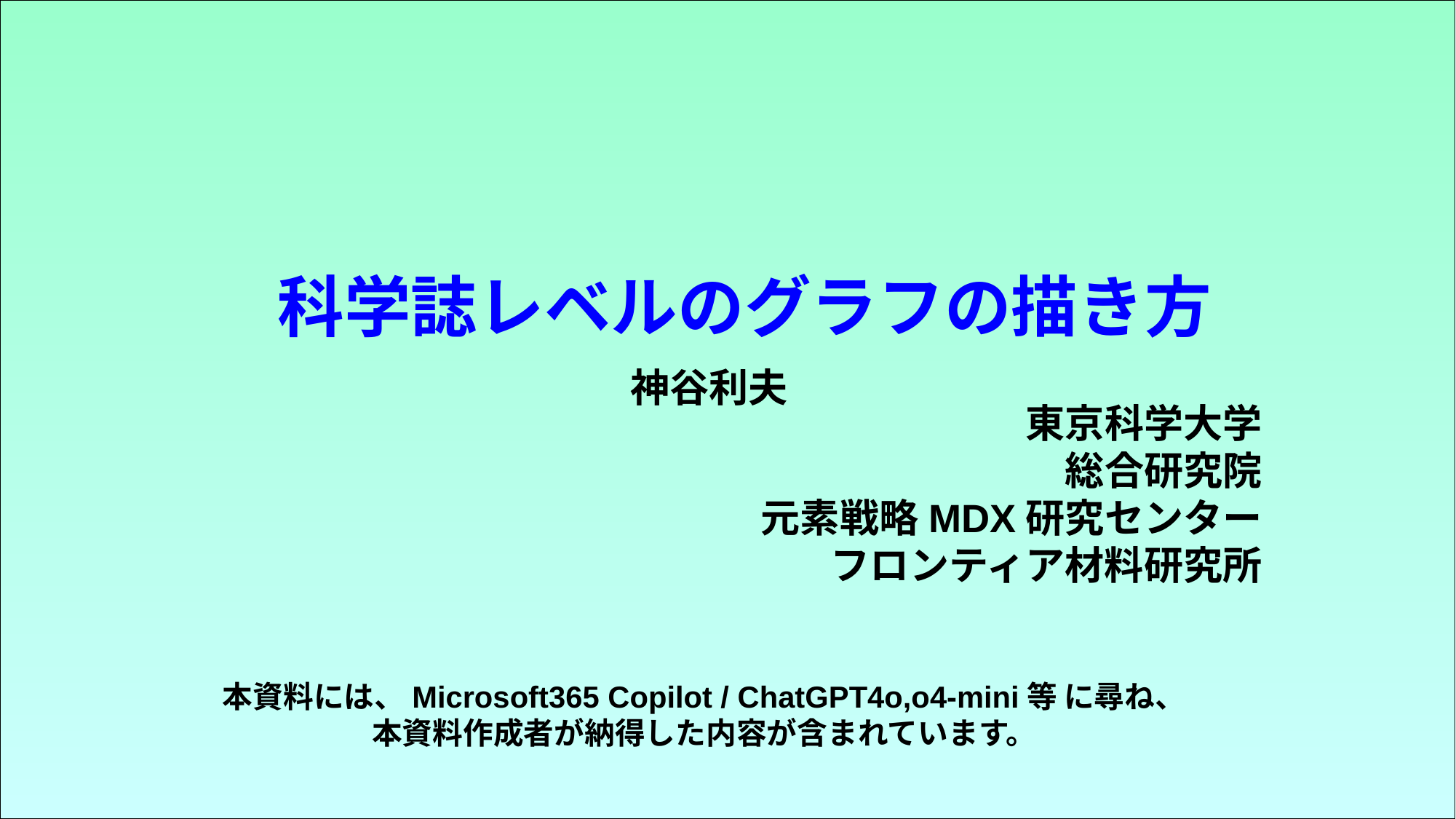

# 科学誌レベルのグラフの描き方
神谷利夫
東京科学大学
総合研究院
元素戦略MDX研究センター
フロンティア材料研究所
本資料には、Microsoft365 Copilot / ChatGPT4o,o4-mini等 に尋ね、
本資料作成者が納得した内容が含まれています。